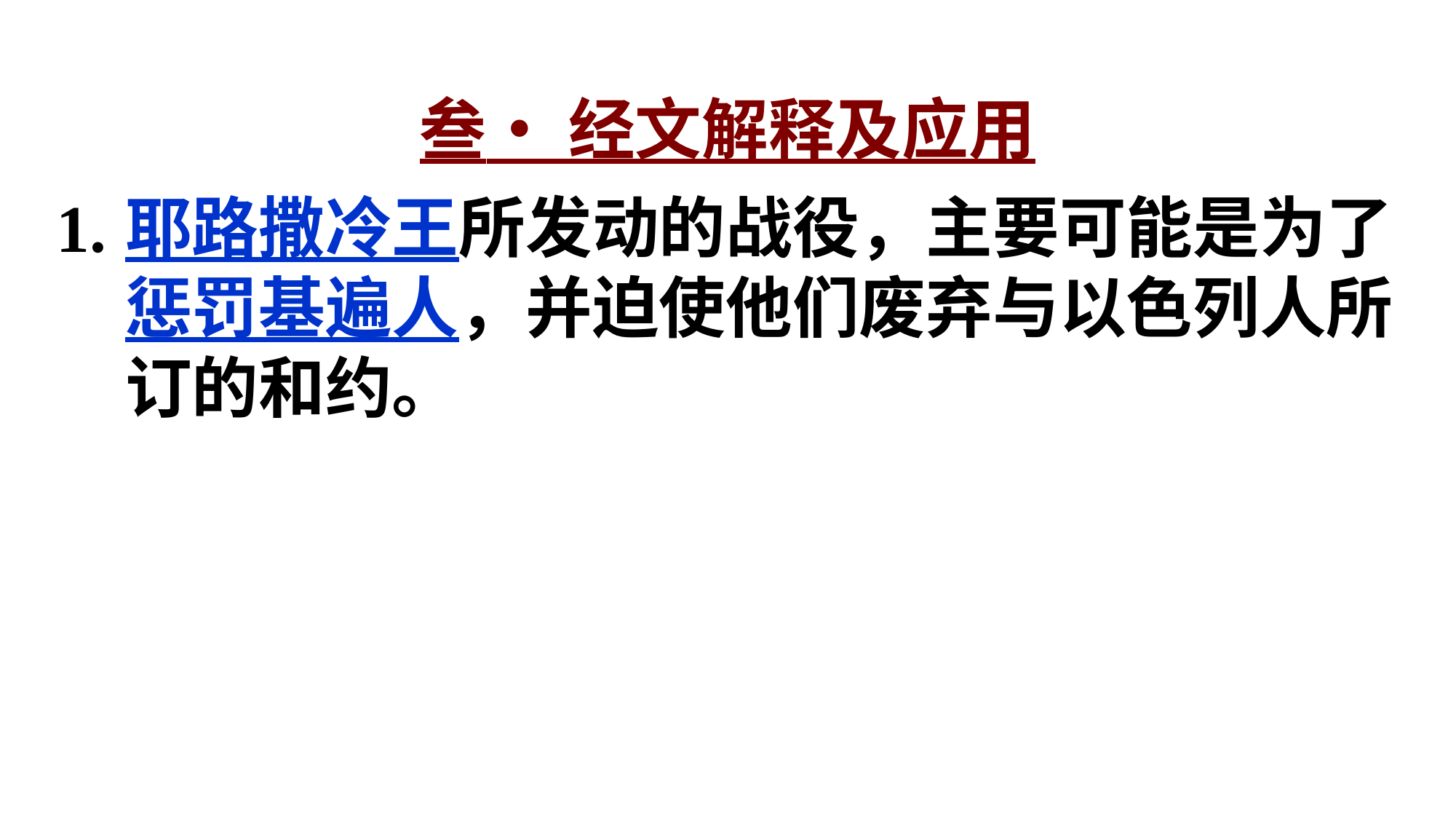

叁‧ 经文解释及应用
1.	耶路撒冷王所发动的战役，主要可能是为了惩罚基遍人，并迫使他们废弃与以色列人所订的和约。